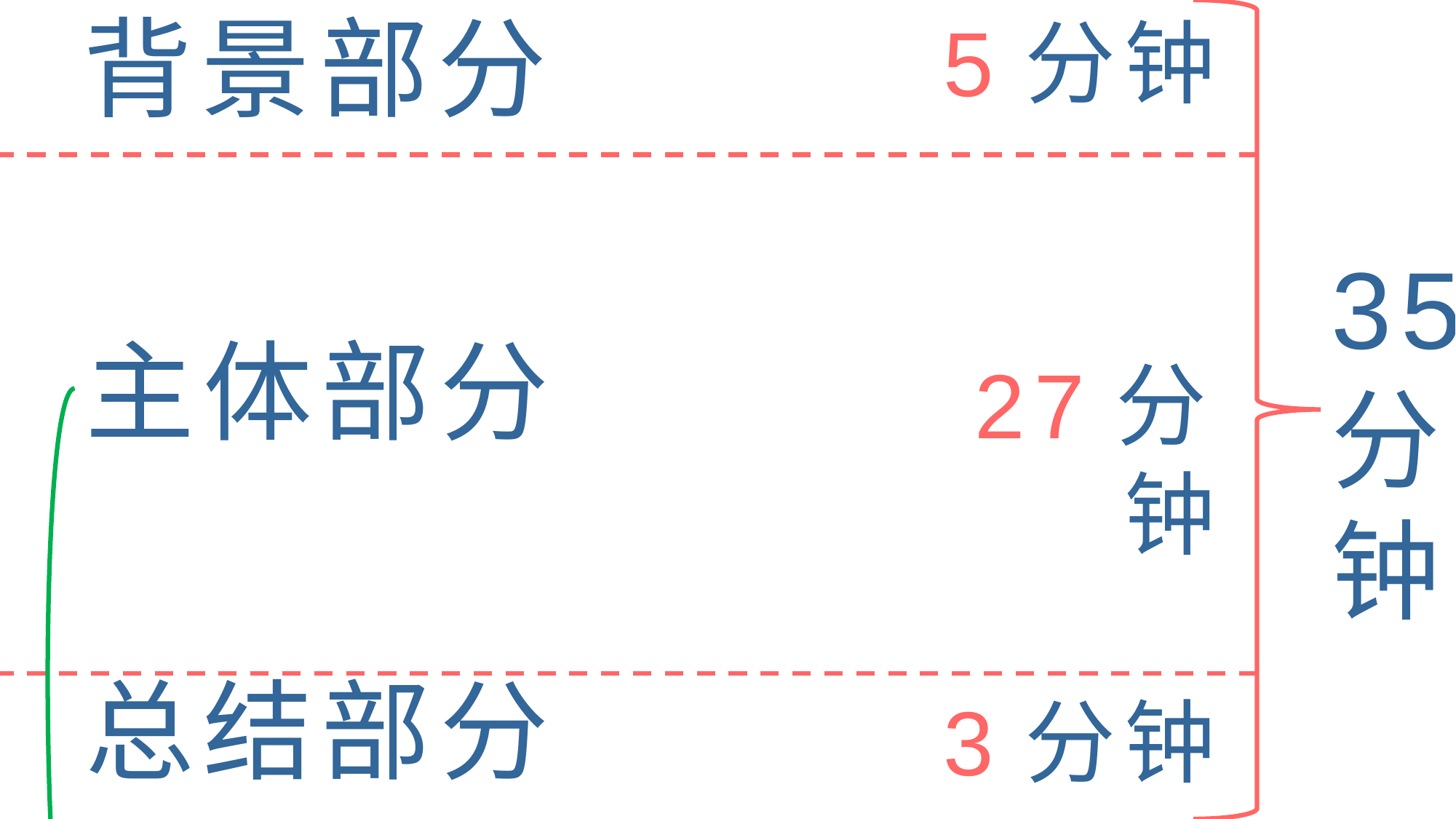

5分钟

背景部分
35分钟
主体部分
27分钟
总结部分
3分钟
主体部分